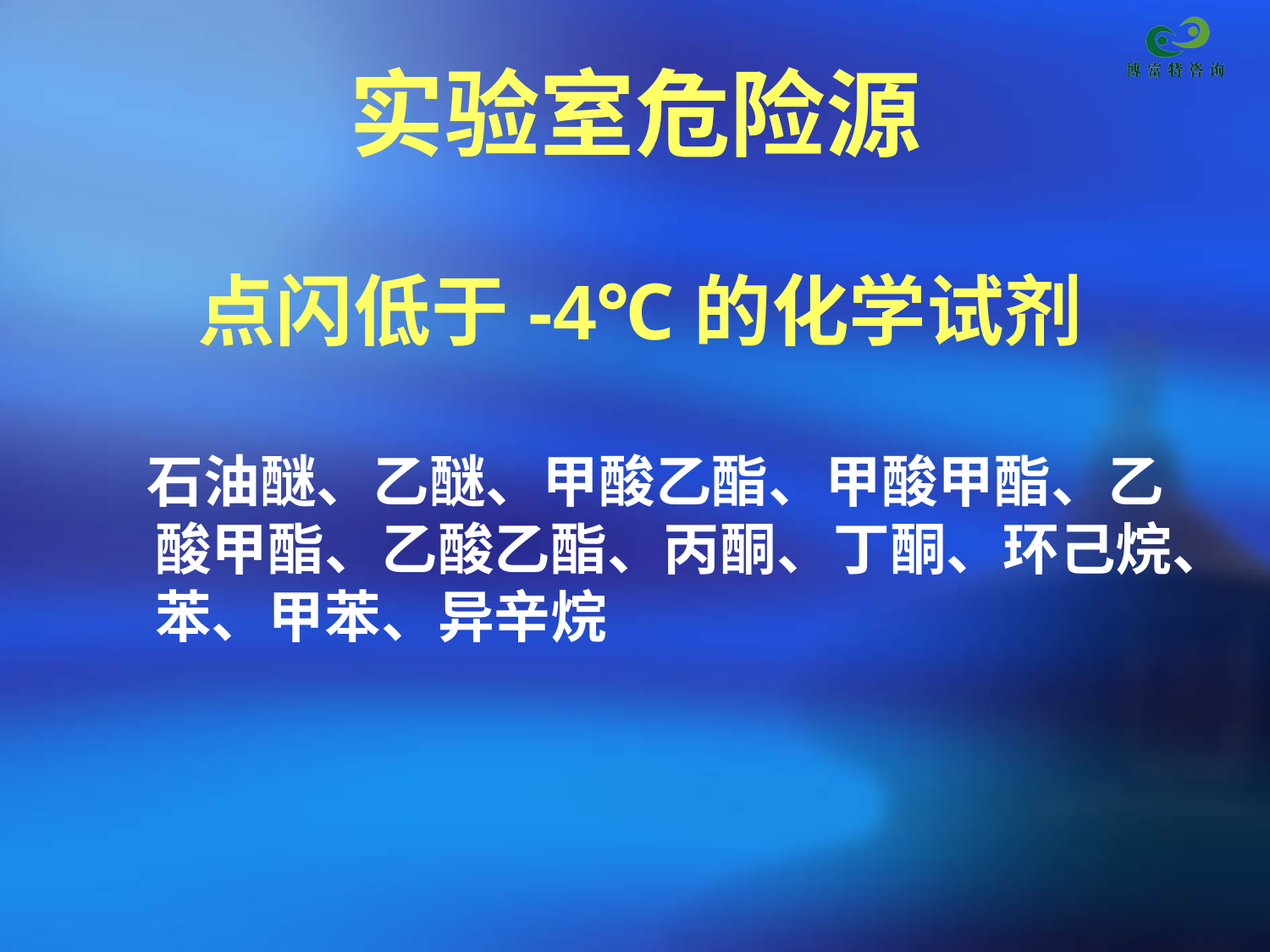

# 实验室危险源
点闪低于-4℃的化学试剂

  石油醚、乙醚、甲酸乙酯、甲酸甲酯、乙酸甲酯、乙酸乙酯、丙酮、丁酮、环己烷、苯、甲苯、异辛烷